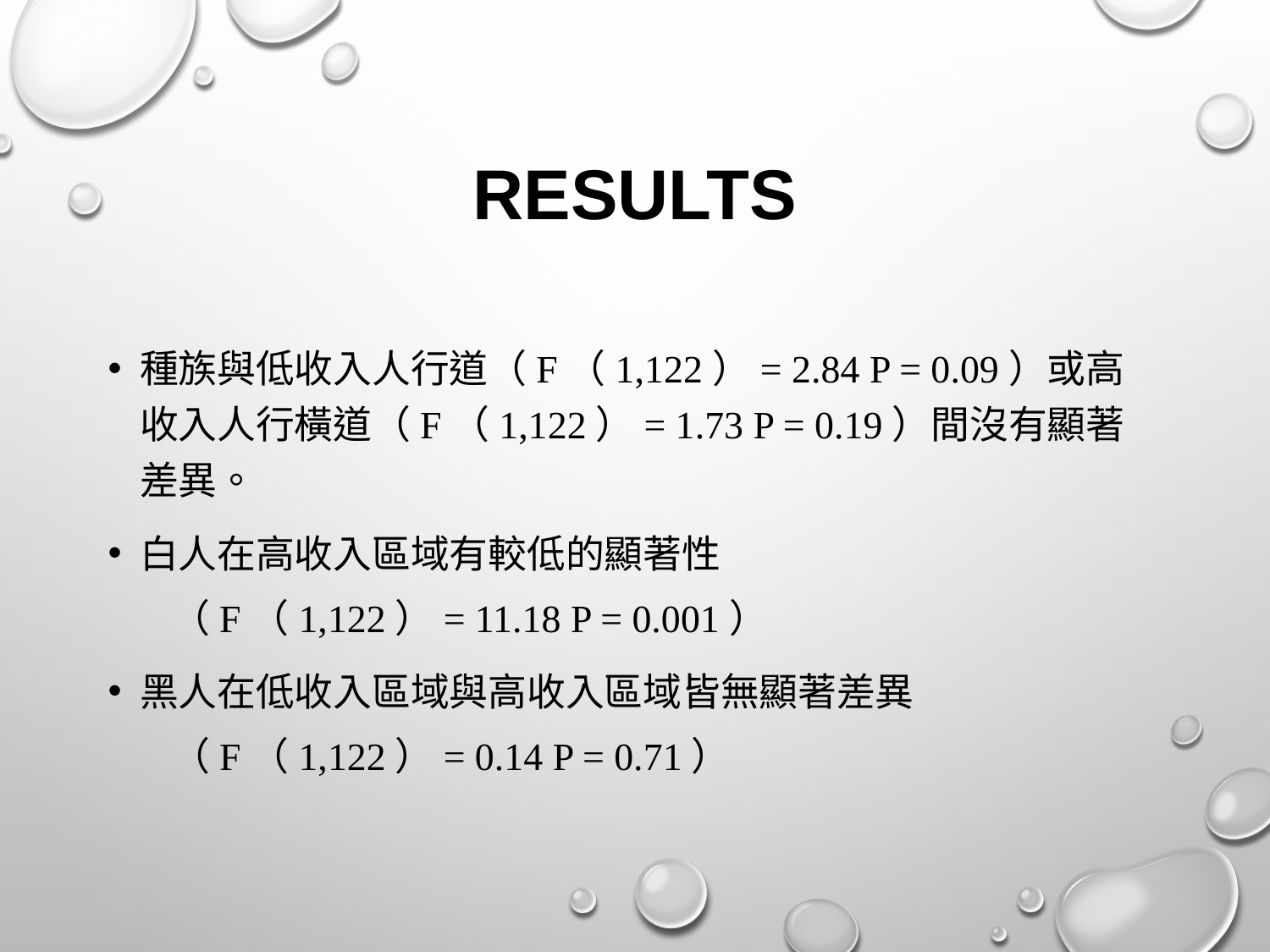

# Results
種族與低收入人行道（F（1,122）= 2.84 p = 0.09）或高收入人行橫道（F（1,122）= 1.73 p = 0.19）間沒有顯著差異。
白人在高收入區域有較低的顯著性
（F（1,122）= 11.18 p = 0.001）
黑人在低收入區域與高收入區域皆無顯著差異
（F（1,122）= 0.14 p = 0.71）